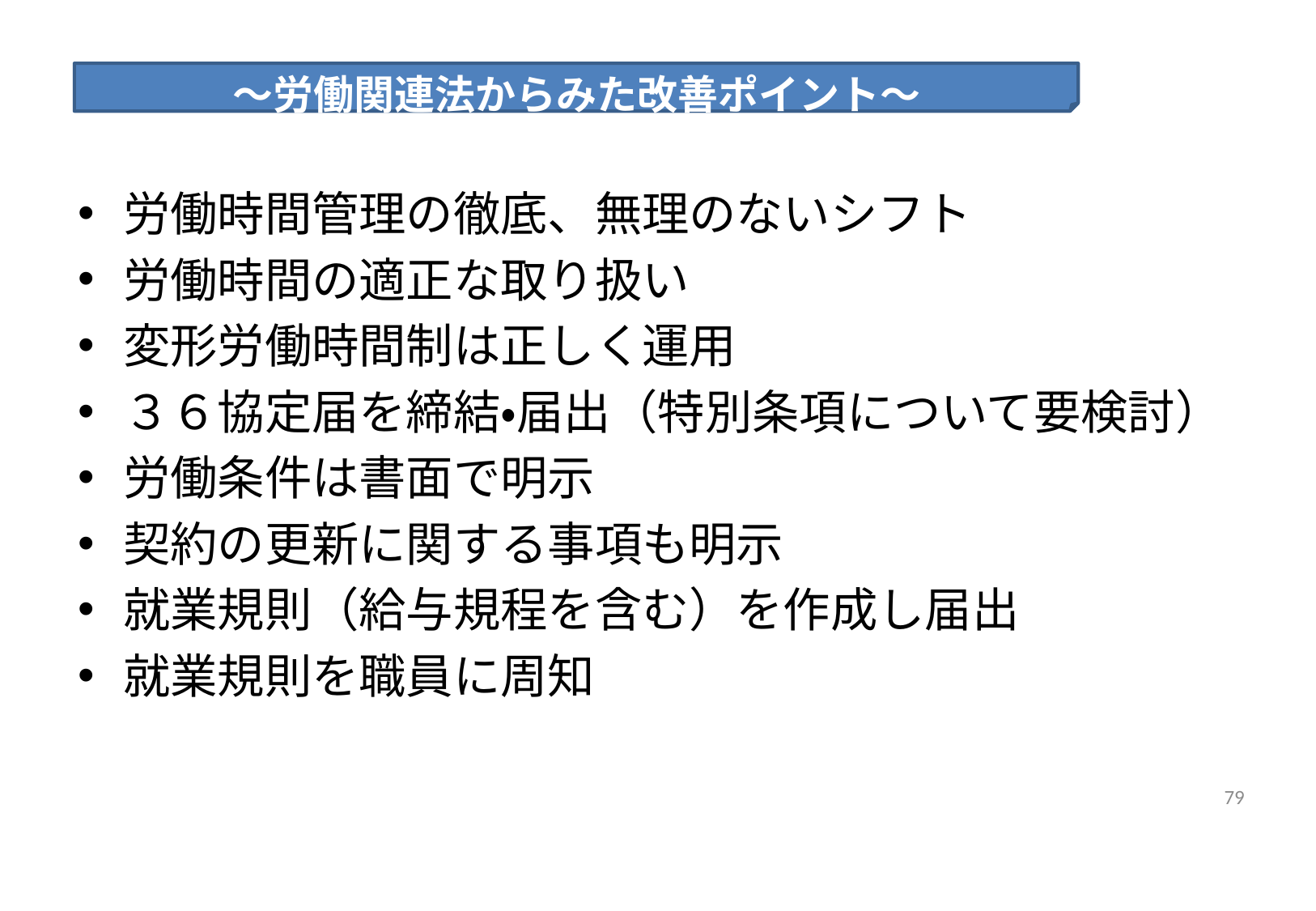

～労働関連法からみた改善ポイント～
労働時間管理の徹底、無理のないシフト
労働時間の適正な取り扱い
変形労働時間制は正しく運用
３６協定届を締結・届出（特別条項について要検討）
労働条件は書面で明示
契約の更新に関する事項も明示
就業規則（給与規程を含む）を作成し届出
就業規則を職員に周知
79